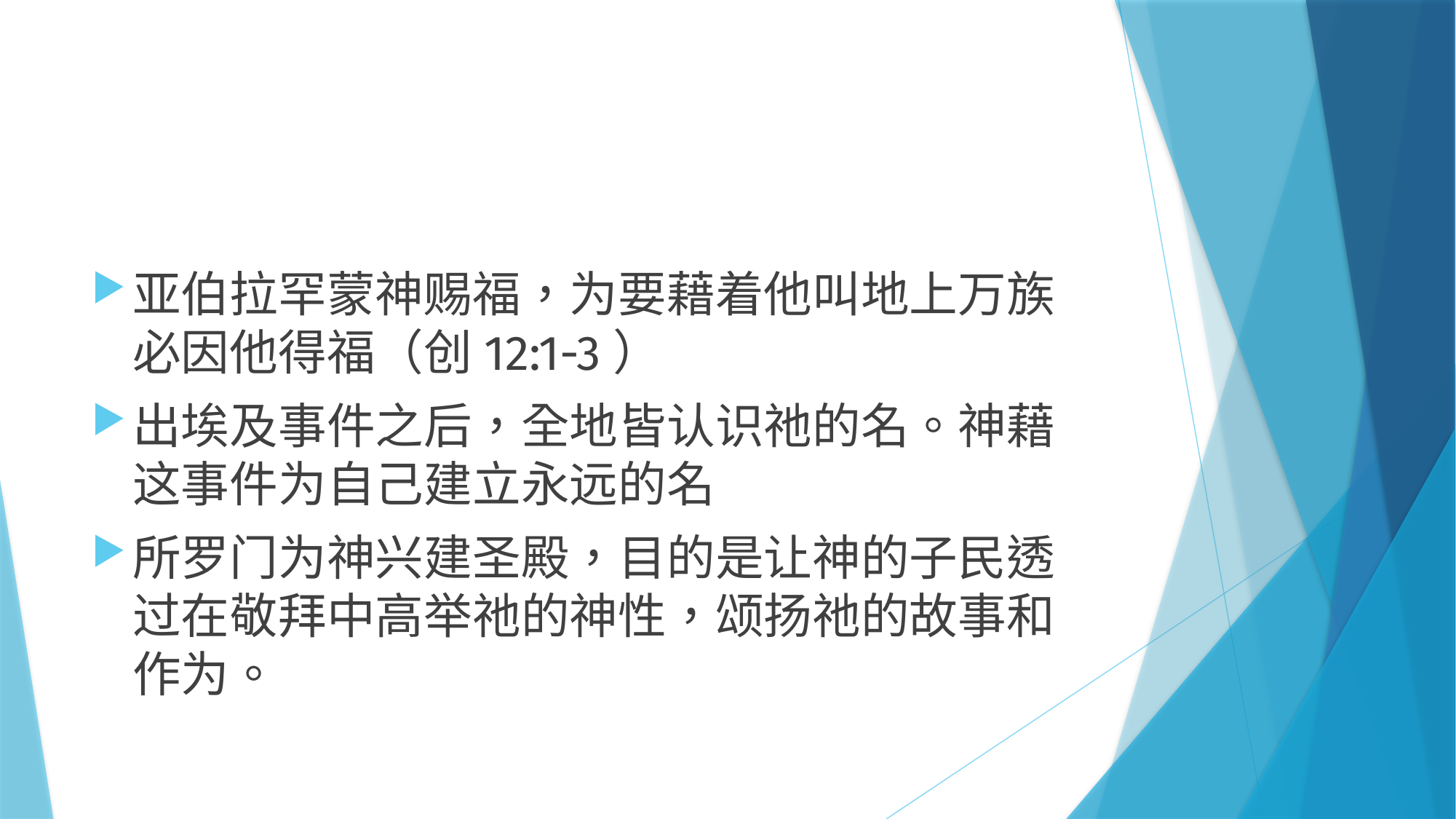

#
亚伯拉罕蒙神赐福，为要藉着他叫地上万族必因他得福（创12:1-3）
出埃及事件之后，全地皆认识祂的名。神藉这事件为自己建立永远的名
所罗门为神兴建圣殿，目的是让神的子民透过在敬拜中高举祂的神性，颂扬祂的故事和作为。